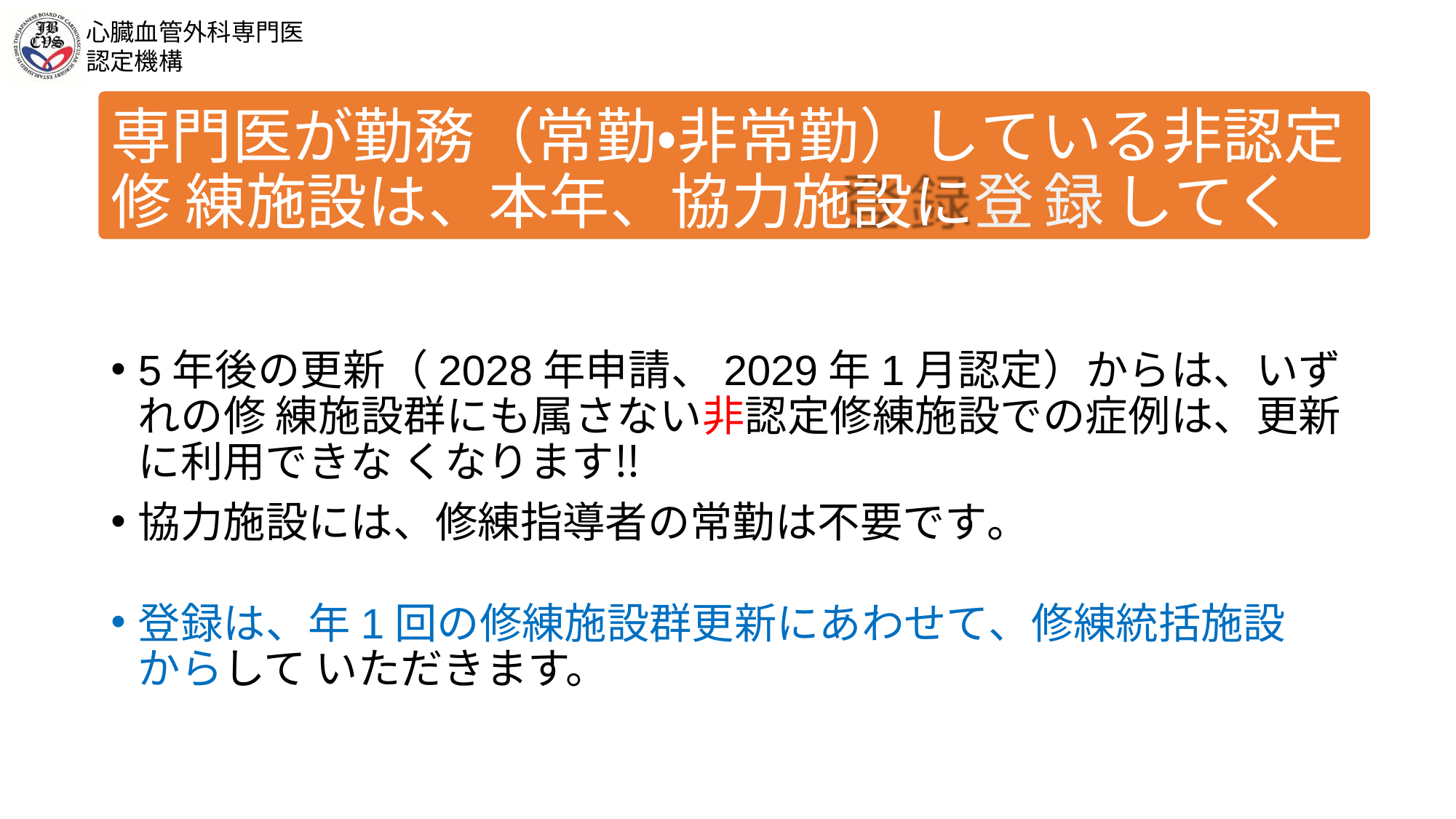

心臓血管外科専門医 認定機構

専門医が勤務（常勤・非常勤）している非認定修 練施設は、本年、協力施設に登録してください‼
5年後の更新（2028年申請、2029年1月認定）からは、いずれの修 練施設群にも属さない非認定修練施設での症例は、更新に利用できな くなります‼
協力施設には、修練指導者の常勤は不要です。

登録は、年1回の修練施設群更新にあわせて、修練統括施設からして いただきます。